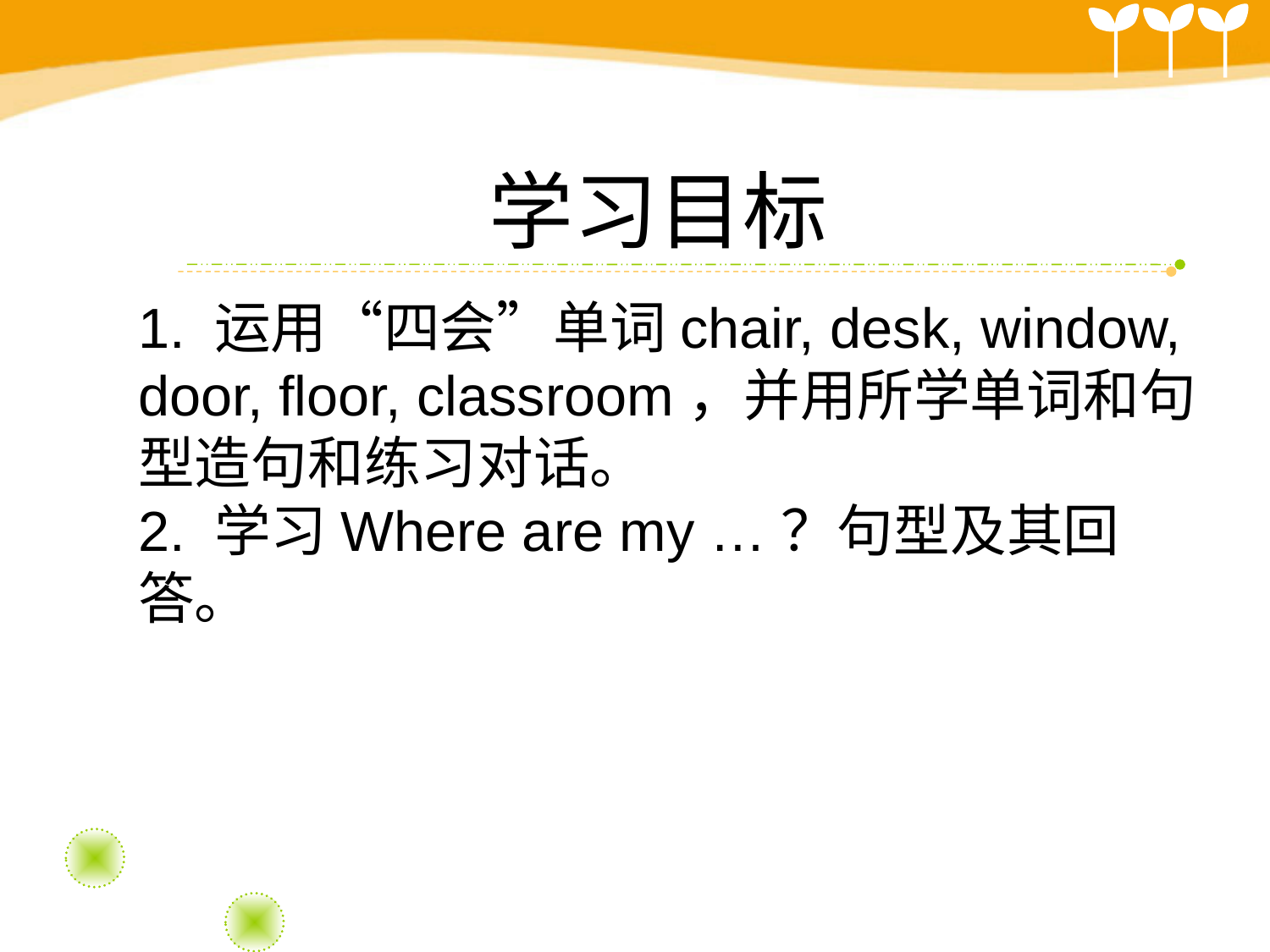

学习目标

1. 运用“四会”单词chair, desk, window, door, floor, classroom，并用所学单词和句型造句和练习对话。
2. 学习Where are my …？句型及其回答。